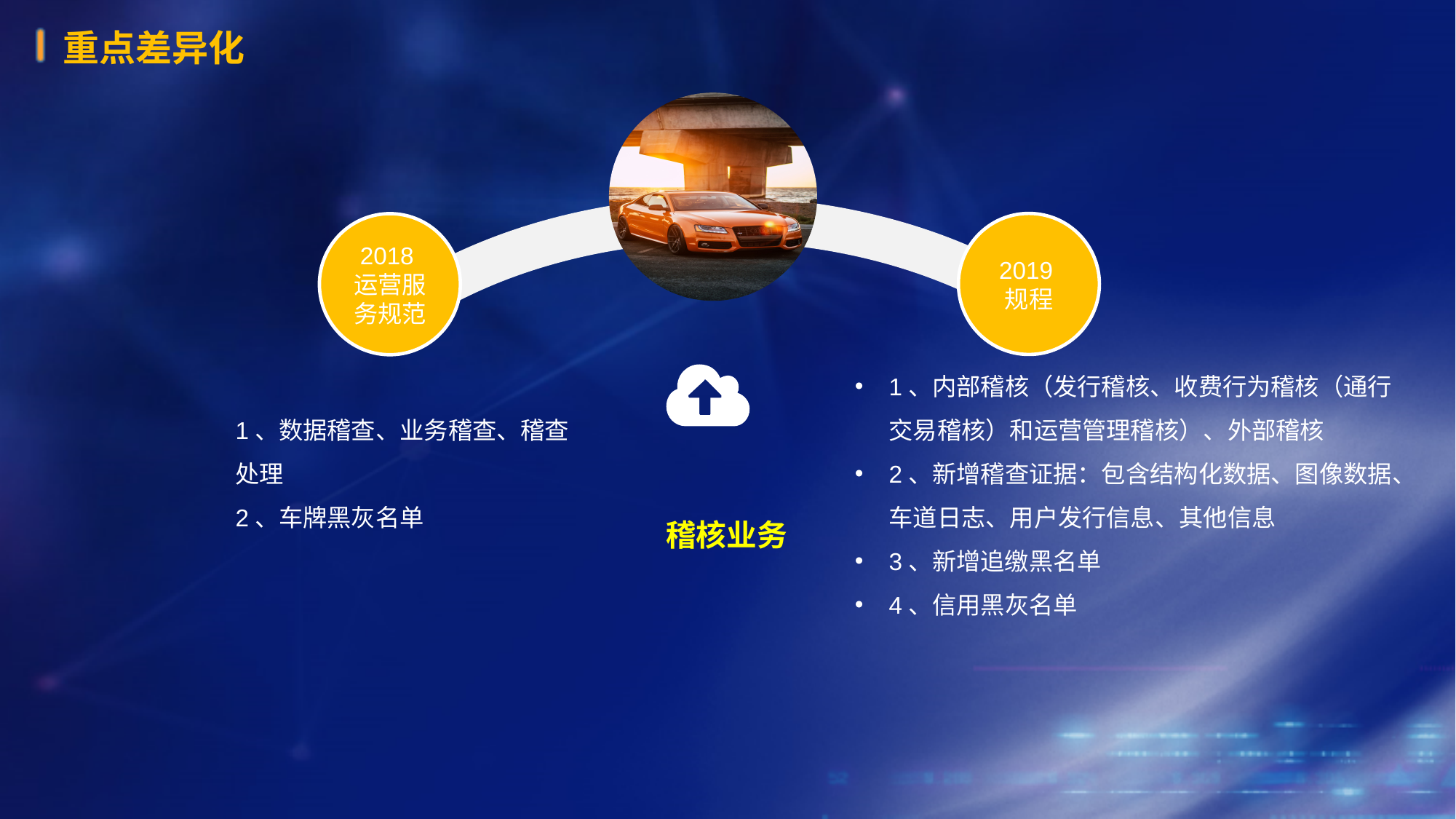

重点差异化

2019规程
2018运营服务规范
1、内部稽核（发行稽核、收费行为稽核（通行交易稽核）和运营管理稽核）、外部稽核
2、新增稽查证据：包含结构化数据、图像数据、车道日志、用户发行信息、其他信息
3、新增追缴黑名单
4、信用黑灰名单

1、数据稽查、业务稽查、稽查处理
2、车牌黑灰名单

稽核业务